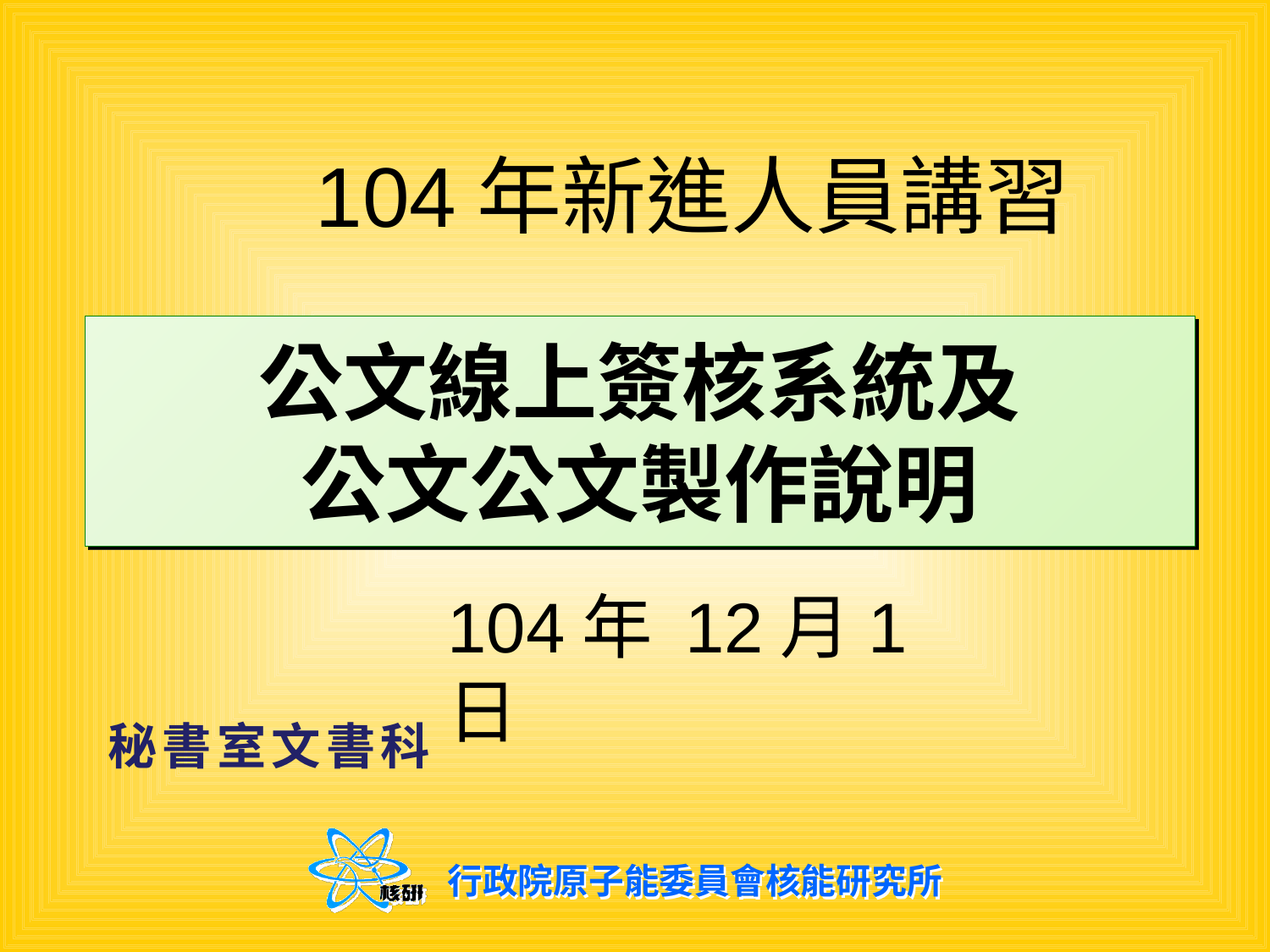

104年新進人員講習
# 公文線上簽核系統及 公文公文製作說明
104年 12月1日
秘書室文書科